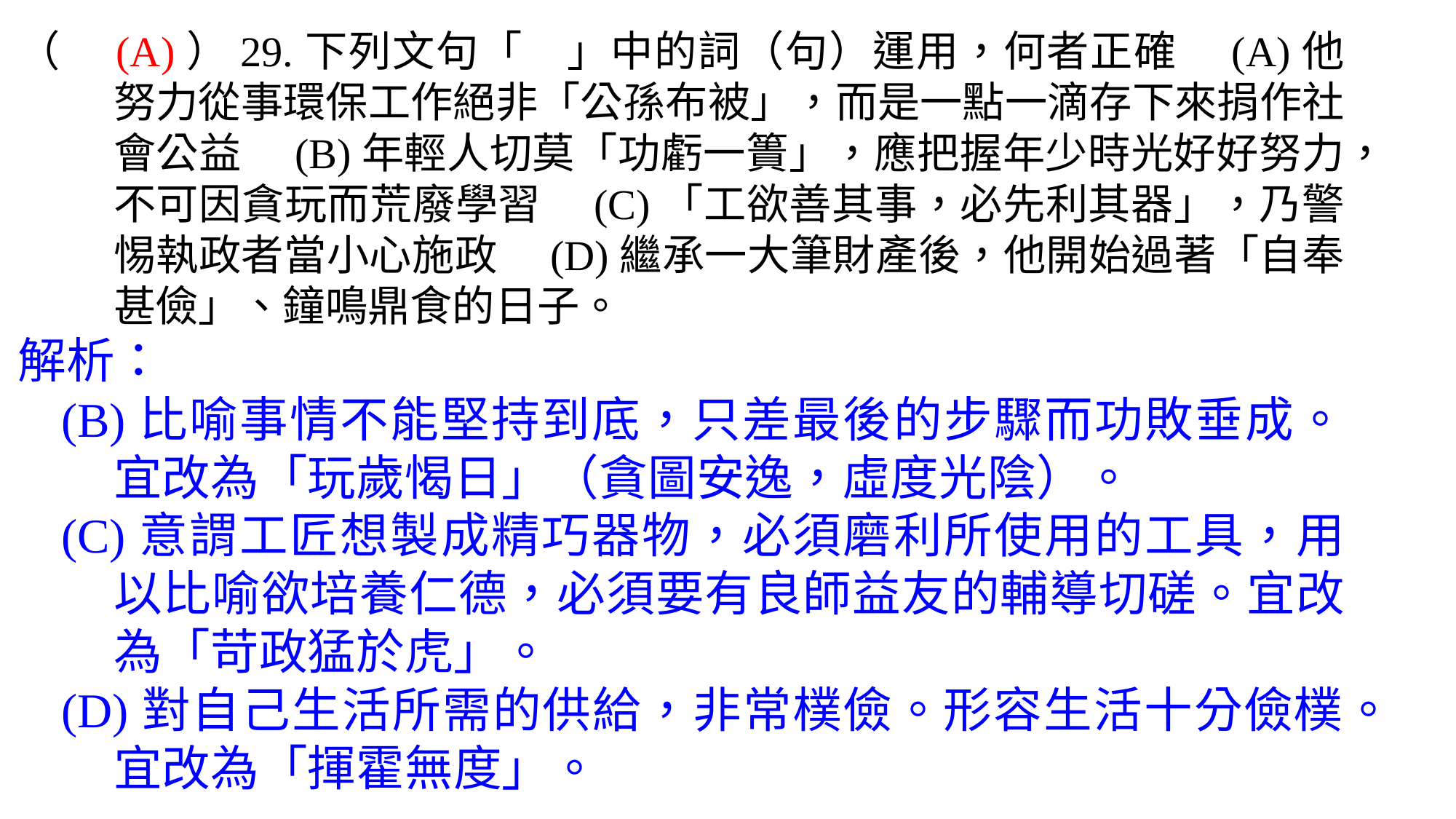

（	(A)）29.下列文句「　」中的詞（句）運用，何者正確　(A)他努力從事環保工作絕非「公孫布被」，而是一點一滴存下來捐作社會公益　(B)年輕人切莫「功虧一簣」，應把握年少時光好好努力，不可因貪玩而荒廢學習　(C)「工欲善其事，必先利其器」，乃警惕執政者當小心施政　(D)繼承一大筆財產後，他開始過著「自奉甚儉」、鐘鳴鼎食的日子。
解析：
(B)比喻事情不能堅持到底，只差最後的步驟而功敗垂成。宜改為「玩歲愒日」（貪圖安逸，虛度光陰）。
(C)意謂工匠想製成精巧器物，必須磨利所使用的工具，用以比喻欲培養仁德，必須要有良師益友的輔導切磋。宜改為「苛政猛於虎」。
(D)對自己生活所需的供給，非常樸儉。形容生活十分儉樸。宜改為「揮霍無度」。